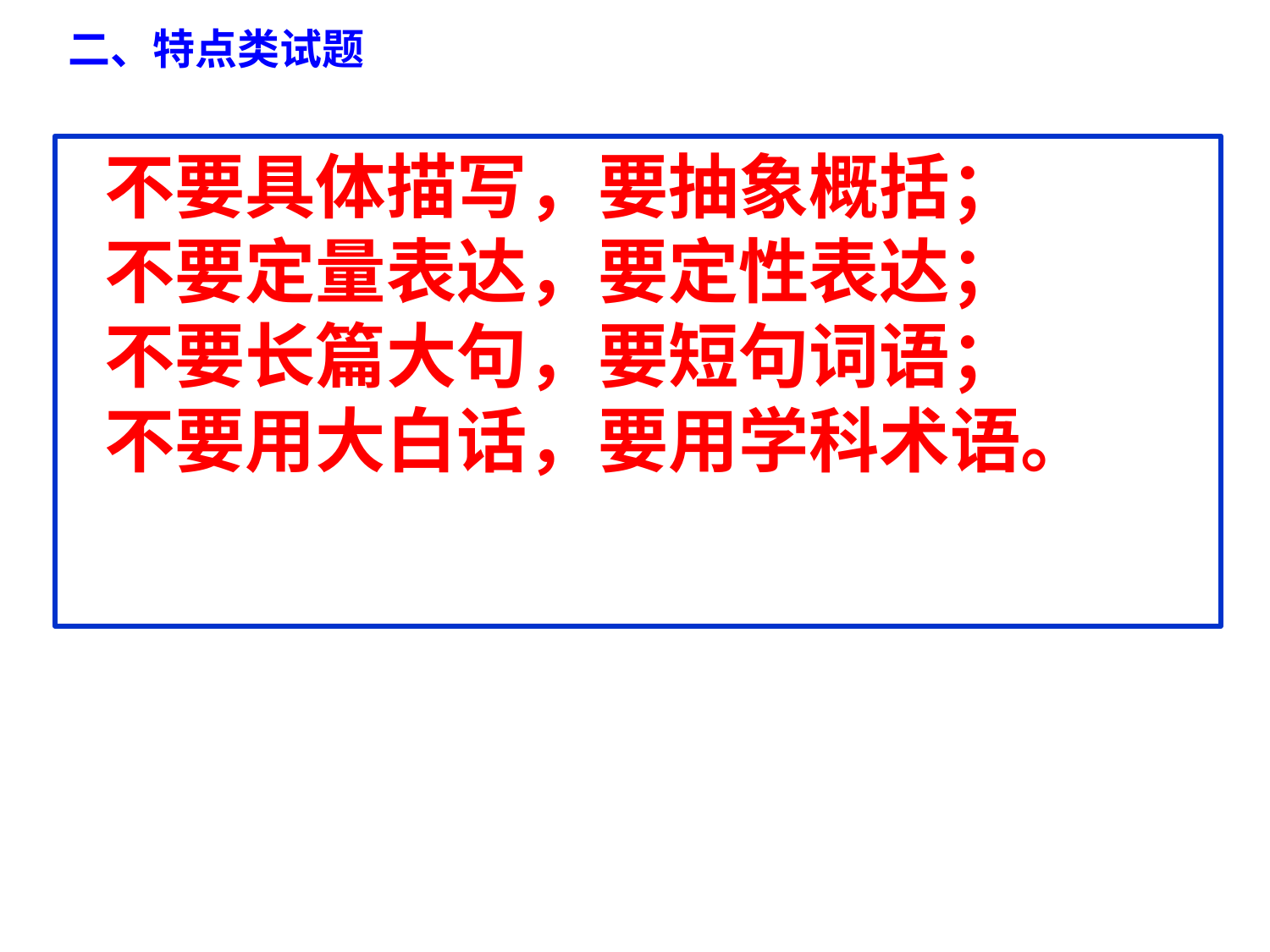

二、特点类试题
不要具体描写，要抽象概括；
不要定量表达，要定性表达；
不要长篇大句，要短句词语；
不要用大白话，要用学科术语。